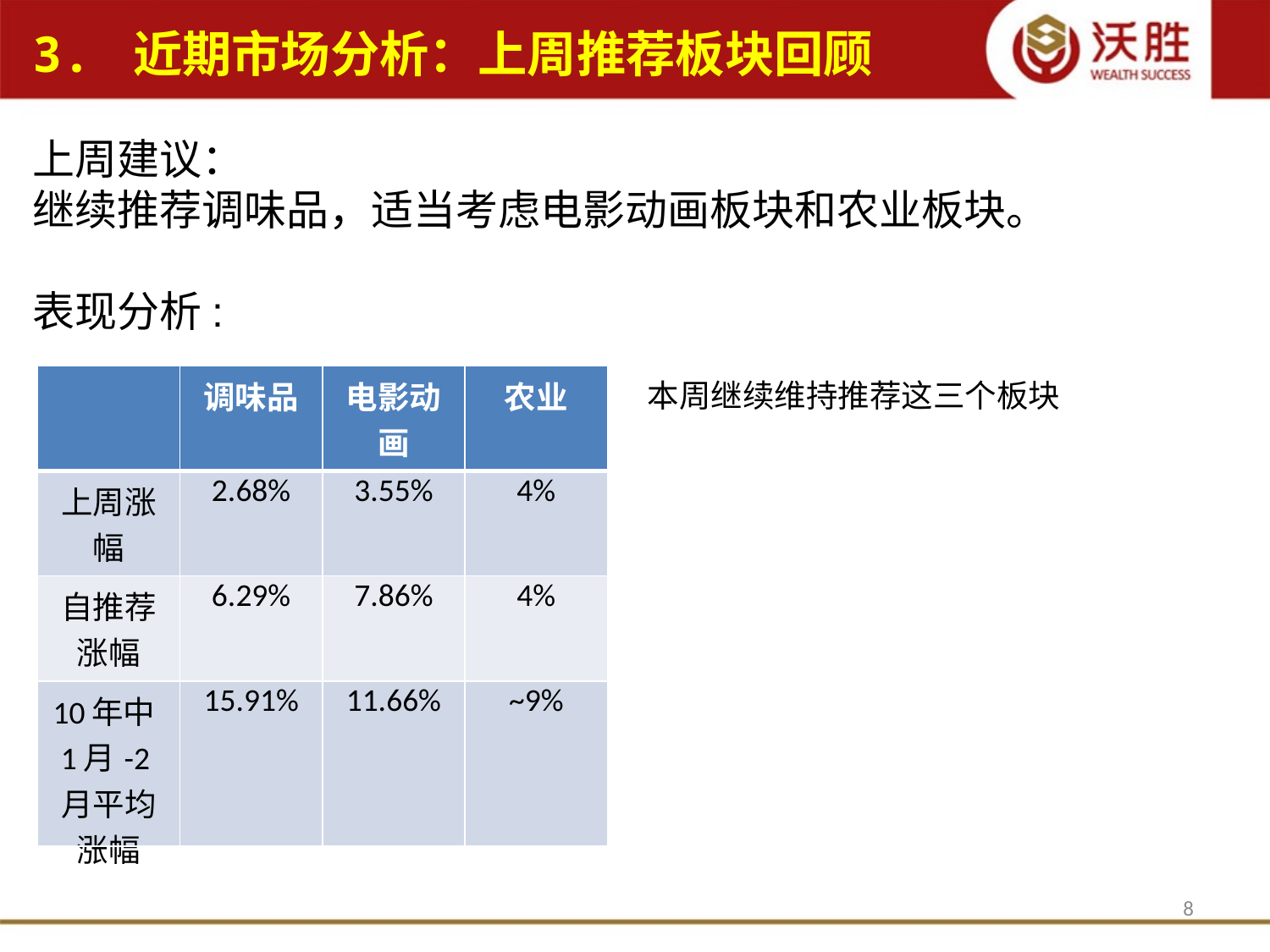

3. 近期市场分析：上周推荐板块回顾
上周建议：
继续推荐调味品，适当考虑电影动画板块和农业板块。

表现分析:

|  | 调味品 | 电影动画 | 农业 |
| --- | --- | --- | --- |
| 上周涨幅 | 2.68% | 3.55% | 4% |
| 自推荐涨幅 | 6.29% | 7.86% | 4% |
| 10年中1月-2月平均涨幅 | 15.91% | 11.66% | ~9% |
本周继续维持推荐这三个板块
8